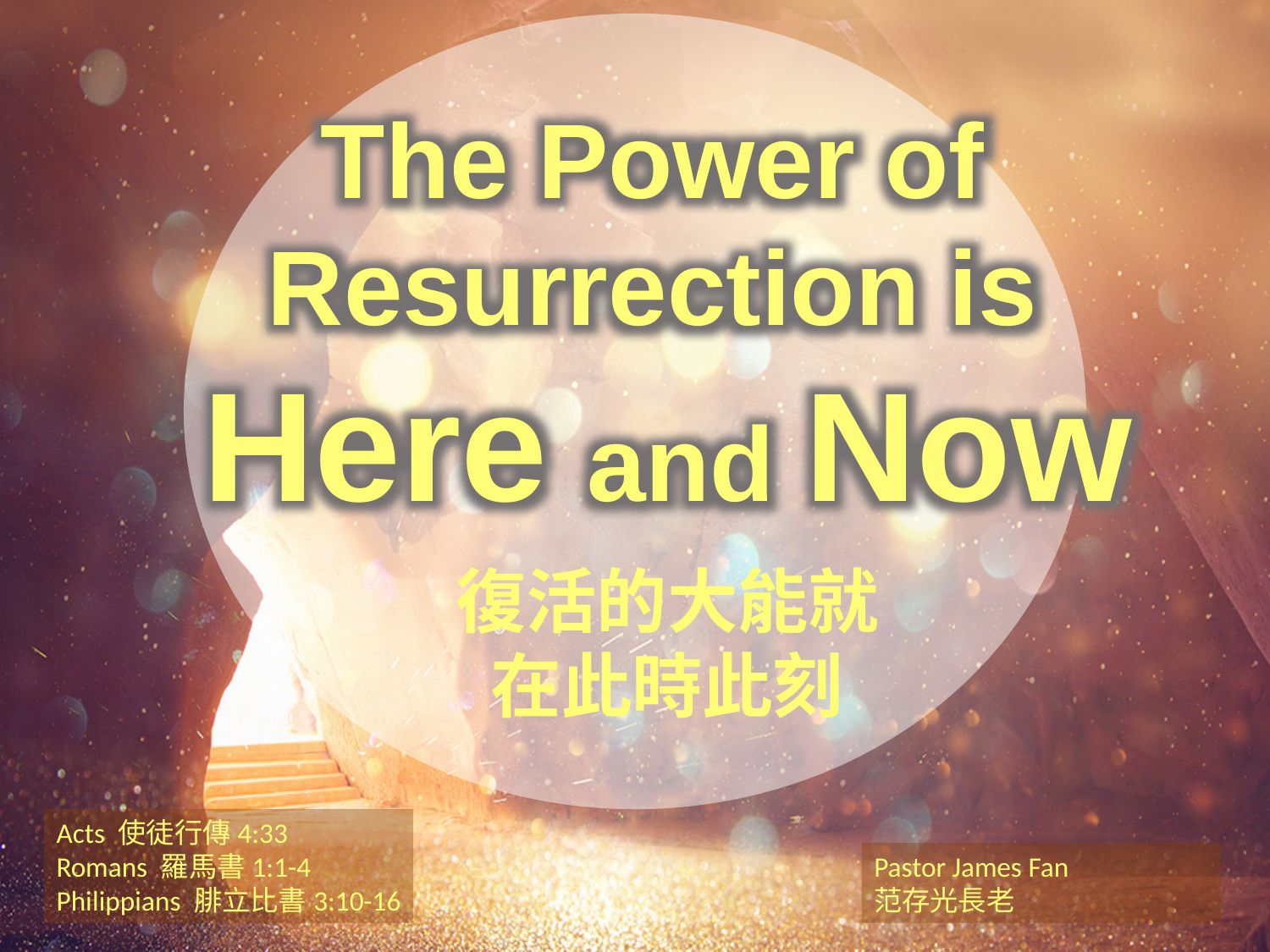

The Power of
Resurrection is
Here and Now
復活的大能就
在此時此刻
Acts 使徒行傳4:33
Romans 羅馬書1:1-4
Philippians 腓立比書3:10-16
Pastor James Fan
范存光長老